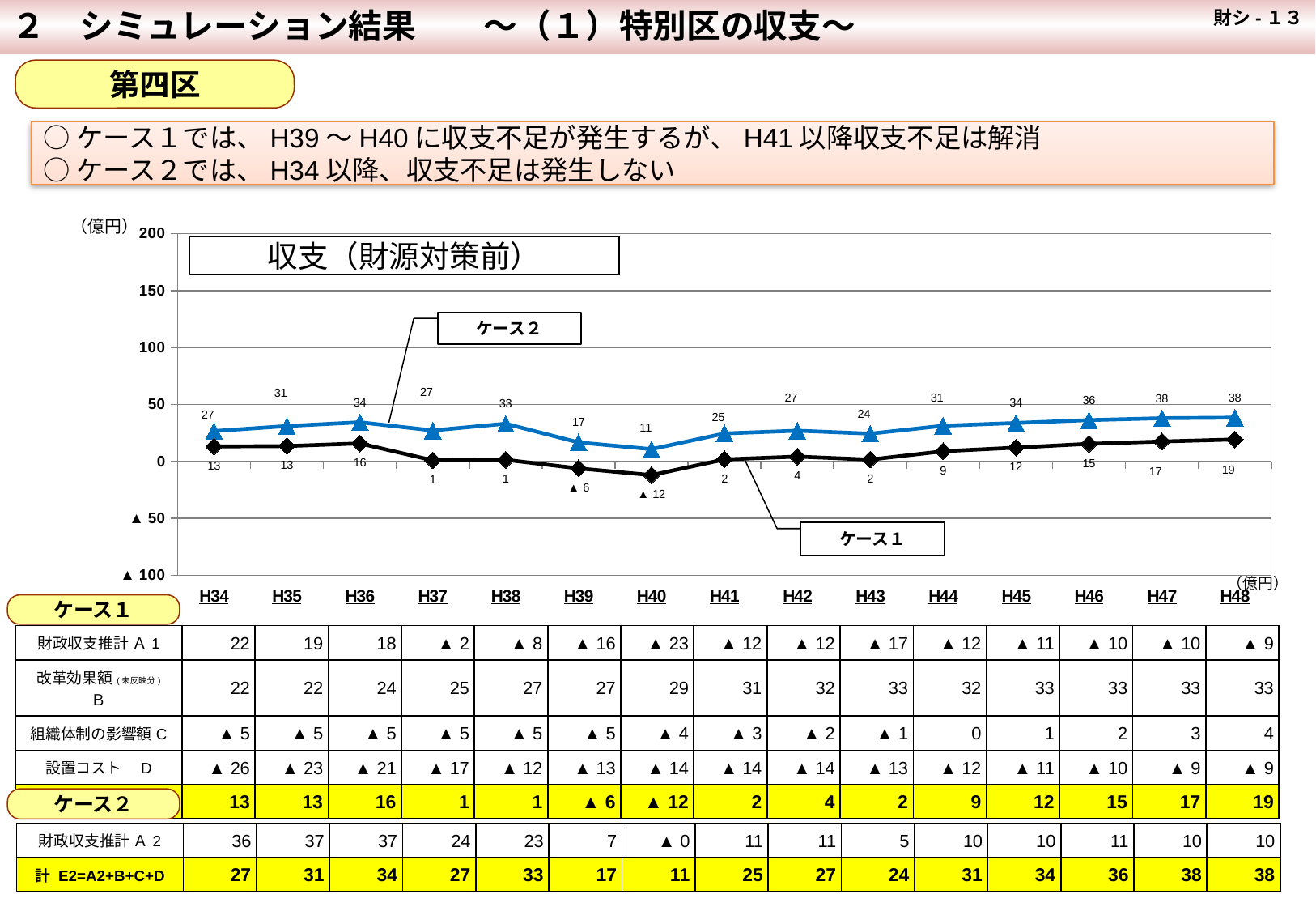

２　シミュレーション結果　　～（１）特別区の収支～
 財シ-１３
第四区
○ケース１では、H39～H40に収支不足が発生するが、H41以降収支不足は解消
○ケース２では、H34以降、収支不足は発生しない

### Chart

| Category | 計 E=A'+B+C+D | 計 E=A+B+C+D |
|---|---|---|
| H34 | 26.61524320236086 | 13.097143202360854 |
| H35 | 31.025058662057077 | 13.45047866205708 |
| H36 | 34.37287872411247 | 15.79507872411249 |
| H37 | 27.164370445009634 | 0.8707704450096365 |
| H38 | 33.08089441311386 | 1.3967544131138787 |
| H39 | 16.628018057383066 | -6.148891942616933 |
| H40 | 10.73843472175786 | -12.038485278242145 |
| H41 | 24.516897625669465 | 1.7399876256694657 |
| H42 | 26.976919877107782 | 4.199999877107784 |
| H43 | 24.347996508448396 | 1.5710865084483867 |
| H44 | 31.3120974144758 | 8.930337414475801 |
| H45 | 33.71625816232547 | 12.086788162325462 |
| H46 | 36.239164606615766 | 15.409474606615774 |
| H47 | 37.90815257800528 | 17.49423257800527 |
| H48 | 38.44514026582093 | 19.220540265820944 |
（億円）
収支（財源対策前）
ケース２
ケース１
（億円）
ケース１
| 財政収支推計 Ａ1 | 22 | 19 | 18 | ▲ 2 | ▲ 8 | ▲ 16 | ▲ 23 | ▲ 12 | ▲ 12 | ▲ 17 | ▲ 12 | ▲ 11 | ▲ 10 | ▲ 10 | ▲ 9 |
| --- | --- | --- | --- | --- | --- | --- | --- | --- | --- | --- | --- | --- | --- | --- | --- |
| 改革効果額(未反映分) Ｂ | 22 | 22 | 24 | 25 | 27 | 27 | 29 | 31 | 32 | 33 | 32 | 33 | 33 | 33 | 33 |
| 組織体制の影響額C | ▲ 5 | ▲ 5 | ▲ 5 | ▲ 5 | ▲ 5 | ▲ 5 | ▲ 4 | ▲ 3 | ▲ 2 | ▲ 1 | 0 | 1 | 2 | 3 | 4 |
| 設置コスト　D | ▲ 26 | ▲ 23 | ▲ 21 | ▲ 17 | ▲ 12 | ▲ 13 | ▲ 14 | ▲ 14 | ▲ 14 | ▲ 13 | ▲ 12 | ▲ 11 | ▲ 10 | ▲ 9 | ▲ 9 |
| 計 E1=A1+B+C+D | 13 | 13 | 16 | 1 | 1 | ▲ 6 | ▲ 12 | 2 | 4 | 2 | 9 | 12 | 15 | 17 | 19 |
ケース２
| 財政収支推計 Ａ2 | 36 | 37 | 37 | 24 | 23 | 7 | ▲ 0 | 11 | 11 | 5 | 10 | 10 | 11 | 10 | 10 |
| --- | --- | --- | --- | --- | --- | --- | --- | --- | --- | --- | --- | --- | --- | --- | --- |
| 計 E2=A2+B+C+D | 27 | 31 | 34 | 27 | 33 | 17 | 11 | 25 | 27 | 24 | 31 | 34 | 36 | 38 | 38 |